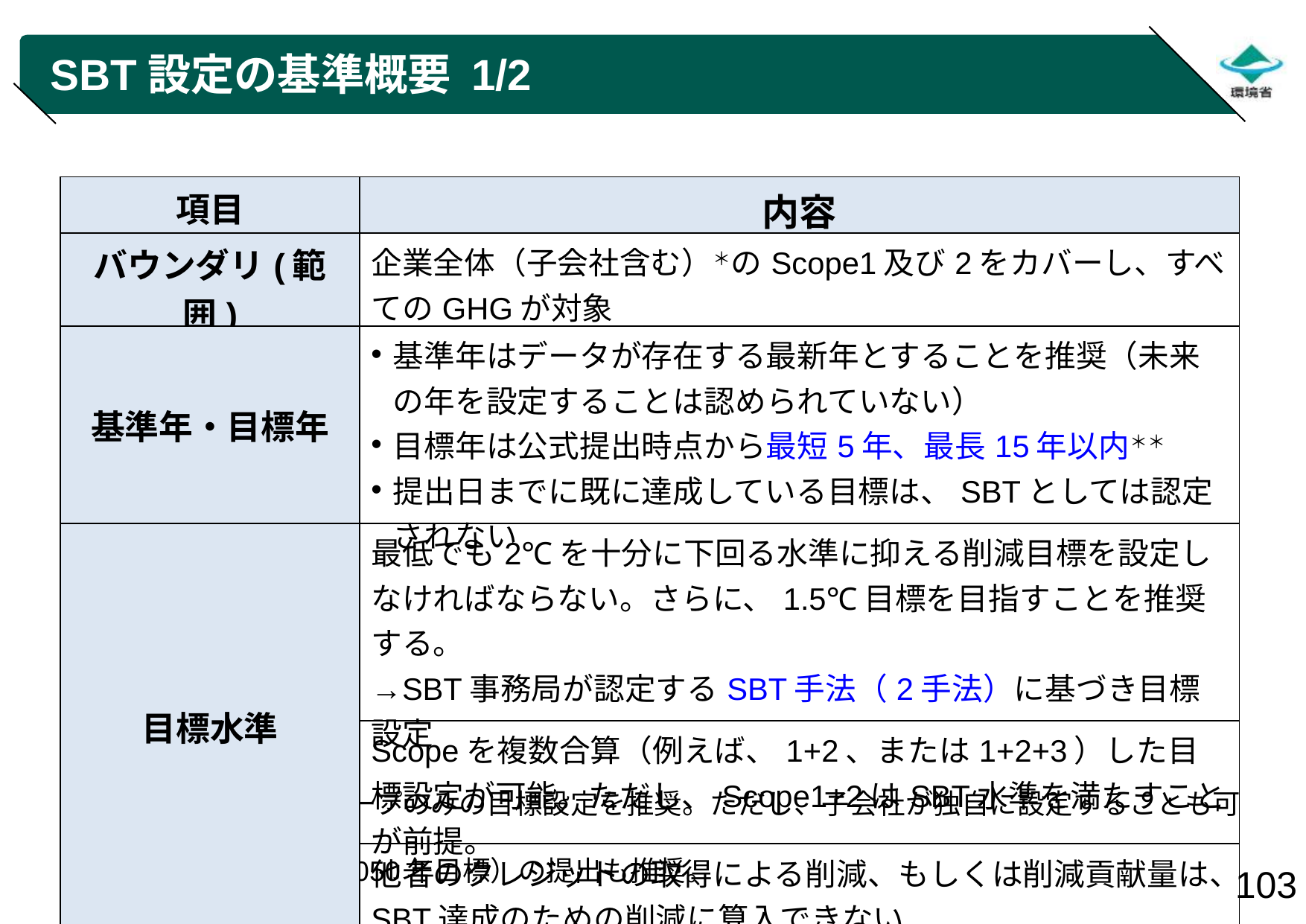

# SBT設定の基準概要 1/2
| 項目 | 内容 |
| --- | --- |
| バウンダリ(範囲) | 企業全体（子会社含む）＊のScope1及び2をカバーし、すべてのGHGが対象 |
| 基準年・目標年 | 基準年はデータが存在する最新年とすることを推奨（未来の年を設定することは認められていない） 目標年は公式提出時点から最短5年、最長15年以内＊＊ 提出日までに既に達成している目標は、SBTとしては認定されない |
| 目標水準 | 最低でも2℃を十分に下回る水準に抑える削減目標を設定しなければならない。さらに、1.5℃目標を目指すことを推奨する。 →SBT事務局が認定するSBT手法（2手法）に基づき目標設定 |
|  | Scopeを複数合算（例えば、1+2、または1+2+3）した目標設定が可能。ただし、Scope1+2はSBT水準を満たすことが前提。 |
|  | 他者のクレジットの取得による削減、もしくは削減貢献量は、SBT達成のための削減に算入できない |
*親会社もしくはグループのみの目標設定を推奨。ただし、子会社が独自に設定することも可能。
**長期目標（例えば2050年目標）の提出も推奨。